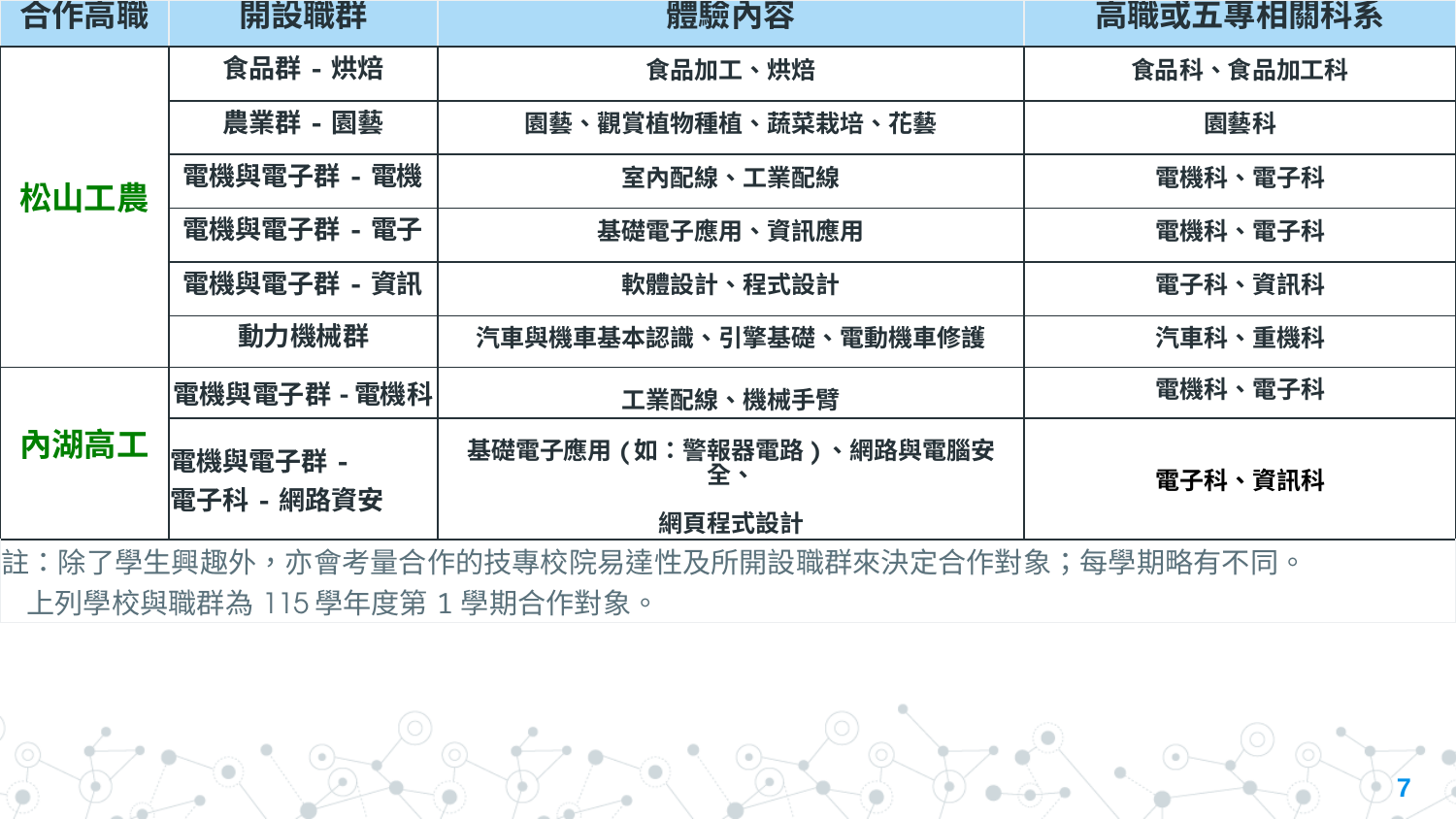

| 合作高職 | 開設職群 | 體驗內容 | 高職或五專相關科系 |
| --- | --- | --- | --- |
| 松山工農 | 食品群-烘焙 | 食品加工、烘焙 | 食品科、食品加工科 |
|  | 農業群-園藝 | 園藝、觀賞植物種植、蔬菜栽培、花藝 | 園藝科 |
|  | 電機與電子群-電機 | 室內配線、工業配線 | 電機科、電子科 |
|  | 電機與電子群-電子 | 基礎電子應用、資訊應用 | 電機科、電子科 |
|  | 電機與電子群-資訊 | 軟體設計、程式設計 | 電子科、資訊科 |
|  | 動力機械群 | 汽車與機車基本認識、引擎基礎、電動機車修護 | 汽車科、重機科 |
| 內湖高工 | 電機與電子群-電機科 | 工業配線、機械手臂 | 電機科、電子科 |
|  | 電機與電子群- 電子科-網路資安 | 基礎電子應用(如：警報器電路)、網路與電腦安全、 網頁程式設計 | 電子科、資訊科 |
| 註：除了學生興趣外，亦會考量合作的技專校院易達性及所開設職群來決定合作對象；每學期略有不同。 上列學校與職群為115學年度第1學期合作對象。 |  |  |  |
7